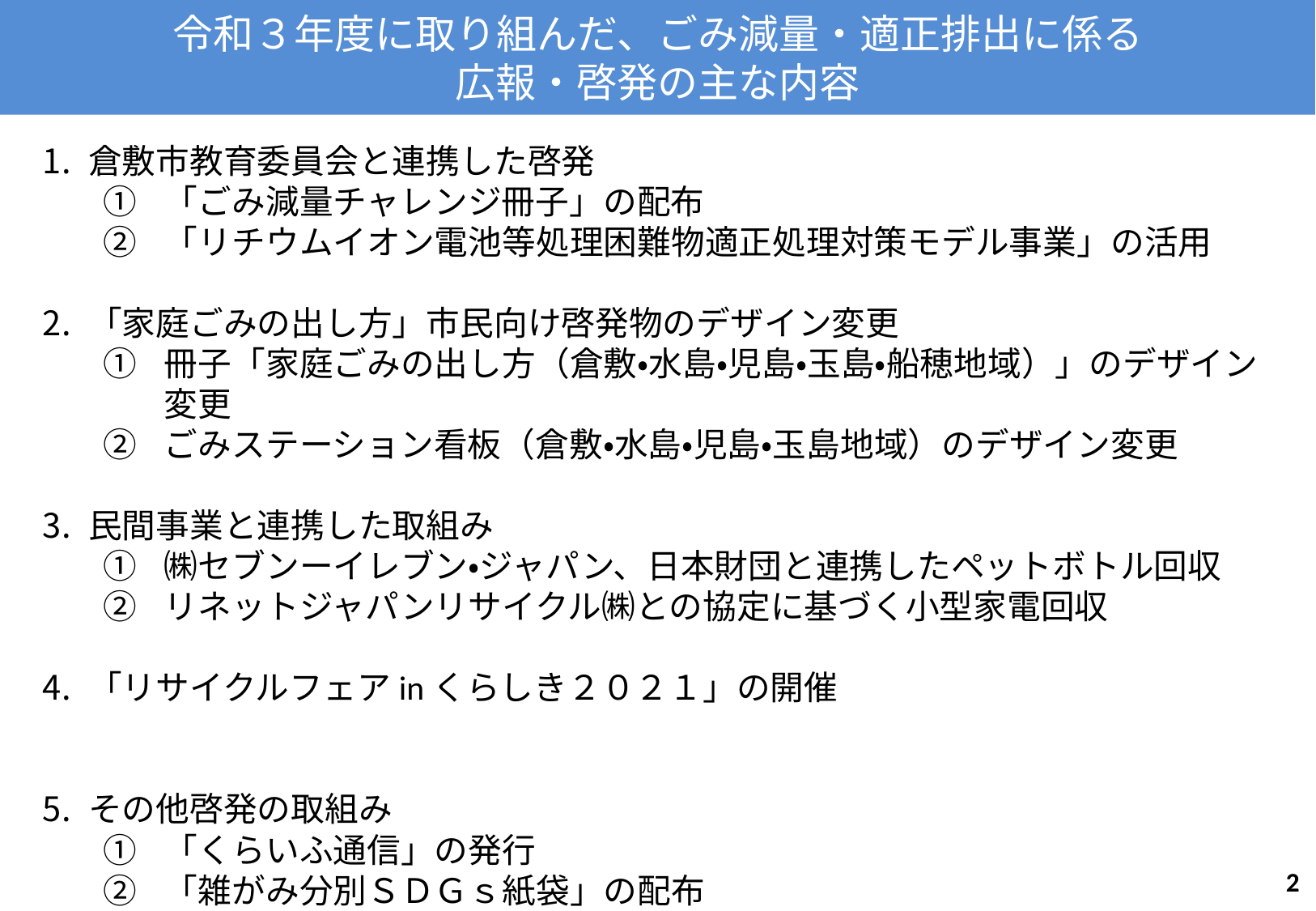

令和３年度に取り組んだ、ごみ減量・適正排出に係る
広報・啓発の主な内容
倉敷市教育委員会と連携した啓発
「ごみ減量チャレンジ冊子」の配布
「リチウムイオン電池等処理困難物適正処理対策モデル事業」の活用

「家庭ごみの出し方」市民向け啓発物のデザイン変更
冊子「家庭ごみの出し方（倉敷・水島・児島・玉島・船穂地域）」のデザイン変更
ごみステーション看板（倉敷・水島・児島・玉島地域）のデザイン変更

民間事業と連携した取組み
㈱セブンーイレブン・ジャパン、日本財団と連携したペットボトル回収
リネットジャパンリサイクル㈱との協定に基づく小型家電回収

「リサイクルフェアinくらしき２０２１」の開催

その他啓発の取組み
「くらいふ通信」の発行
「雑がみ分別ＳＤＧｓ紙袋」の配布